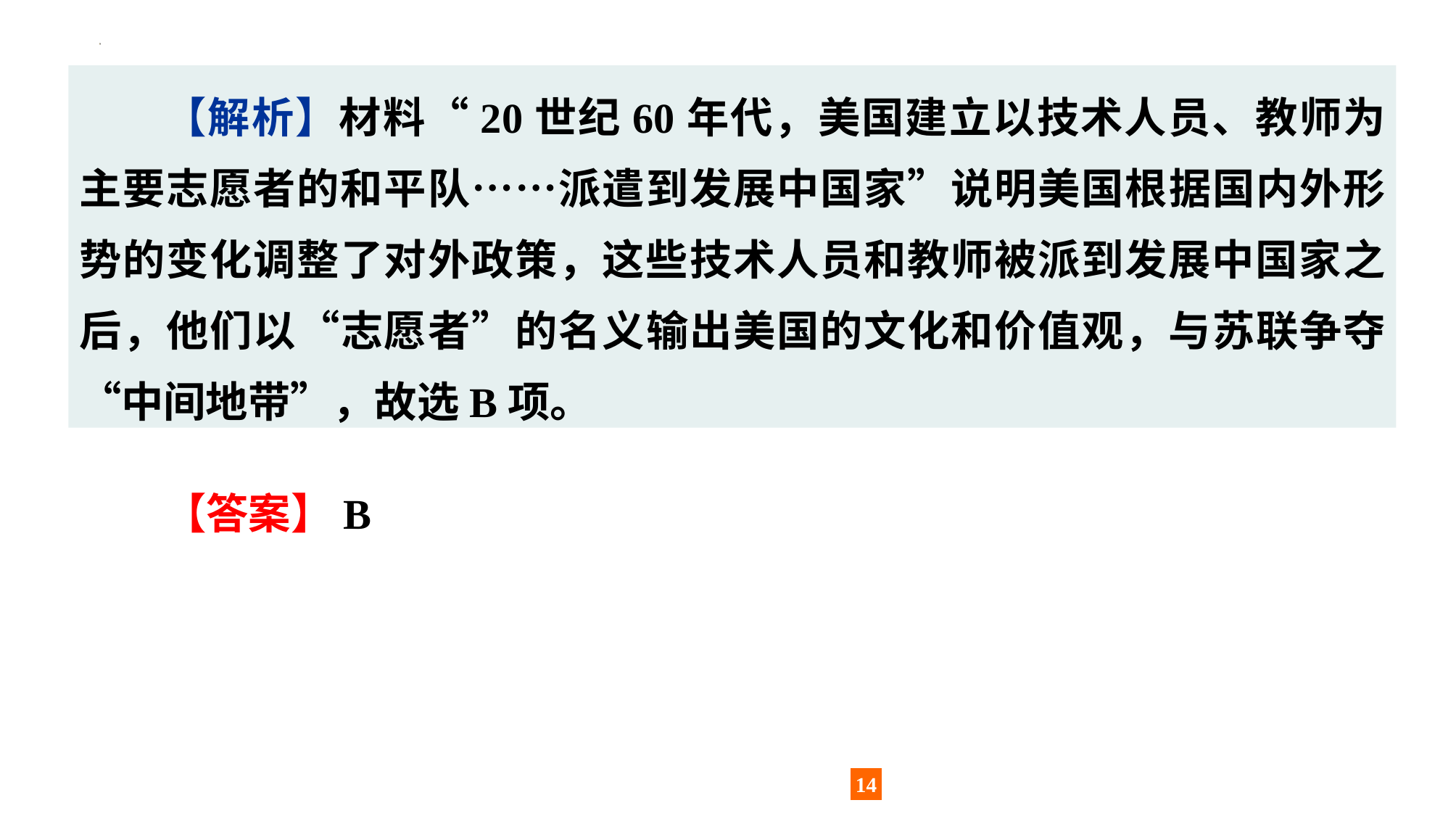

【解析】材料“20世纪60年代，美国建立以技术人员、教师为主要志愿者的和平队……派遣到发展中国家”说明美国根据国内外形势的变化调整了对外政策，这些技术人员和教师被派到发展中国家之后，他们以“志愿者”的名义输出美国的文化和价值观，与苏联争夺“中间地带”，故选B项。
【答案】B
14